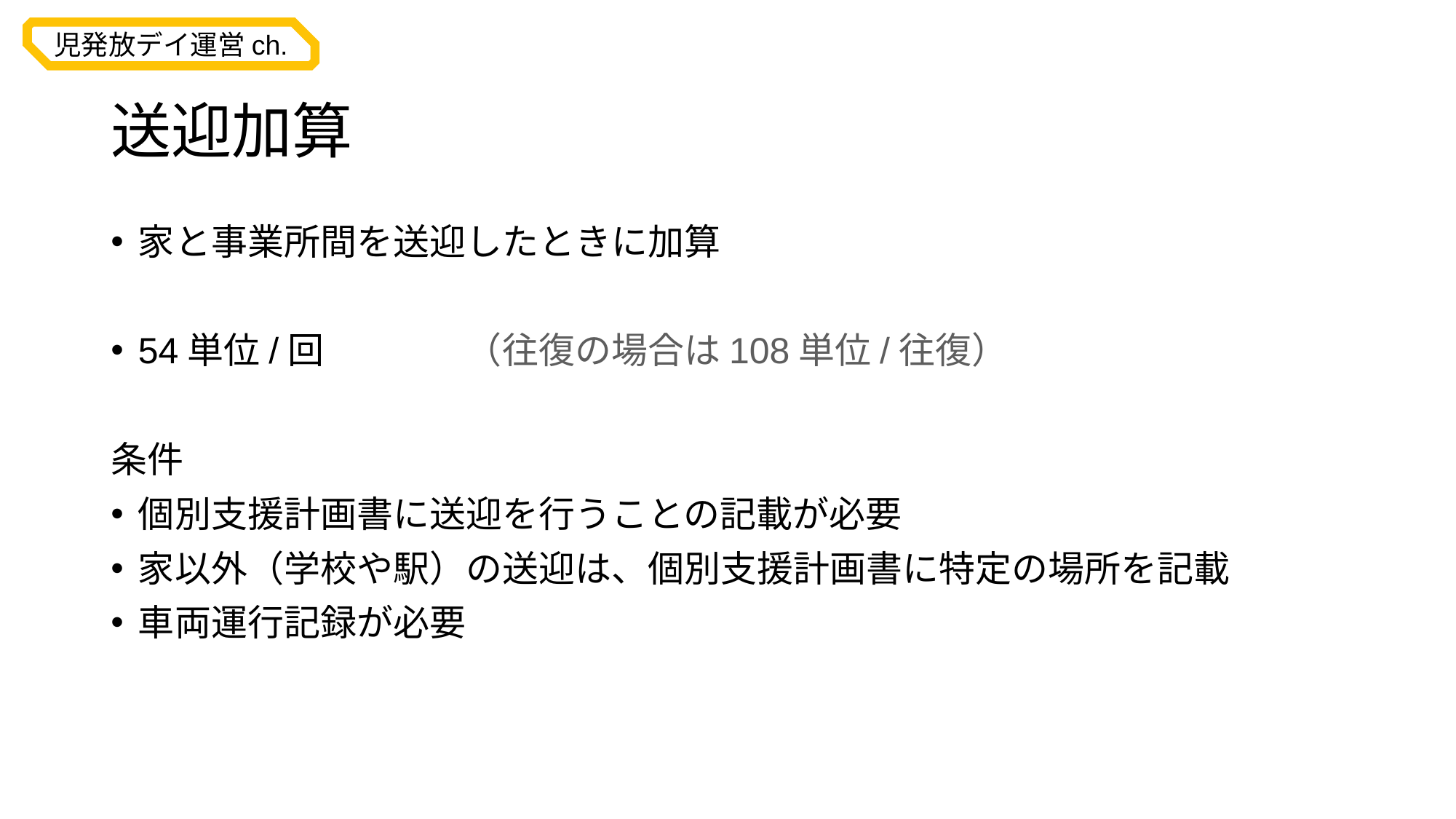

# 送迎加算
家と事業所間を送迎したときに加算

54単位/回		（往復の場合は108単位/往復）

条件
個別支援計画書に送迎を行うことの記載が必要
家以外（学校や駅）の送迎は、個別支援計画書に特定の場所を記載
車両運行記録が必要